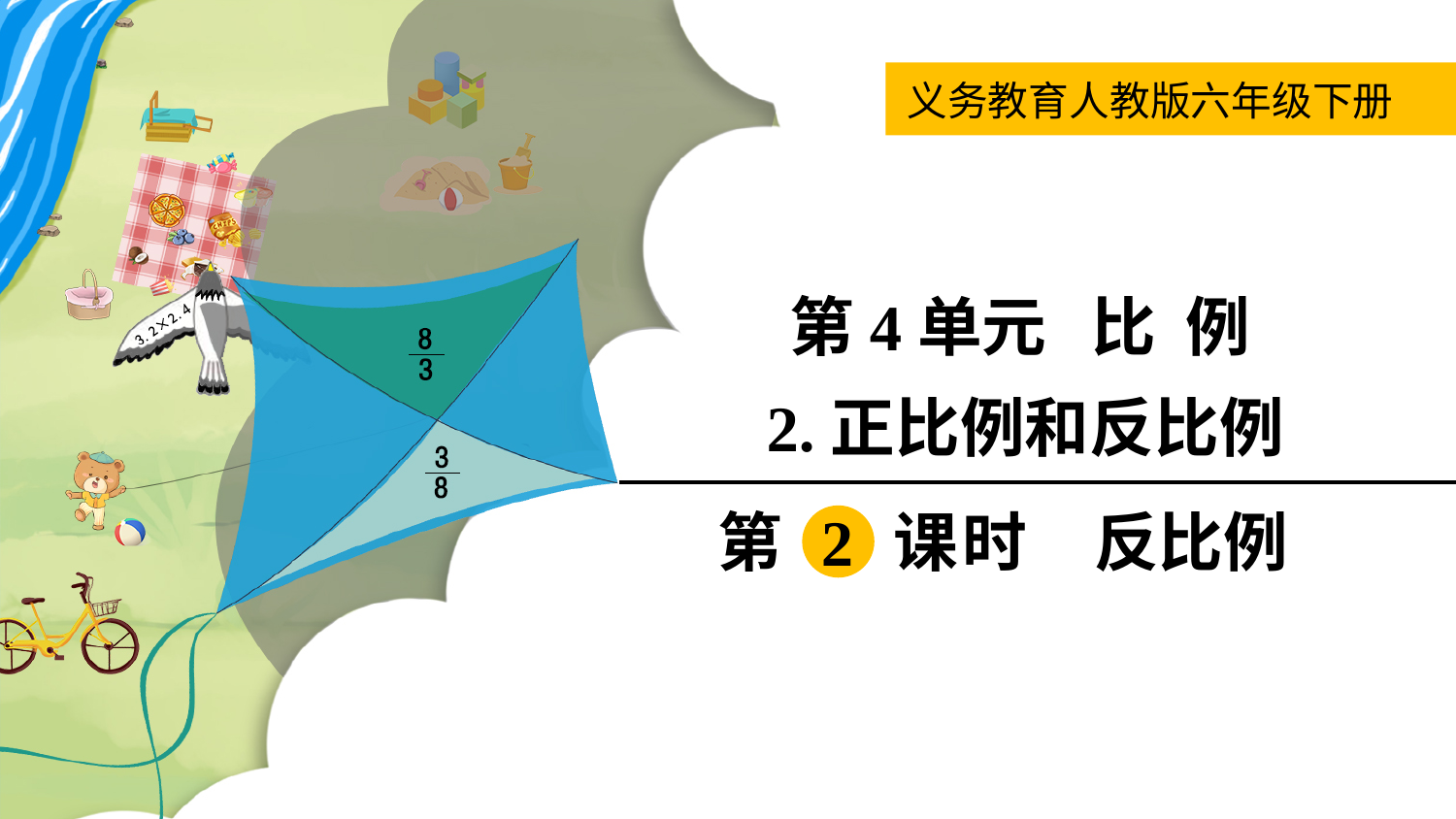

义务教育人教版六年级下册
第4单元   比  例

2.正比例和反比例
第 2 课时
反比例